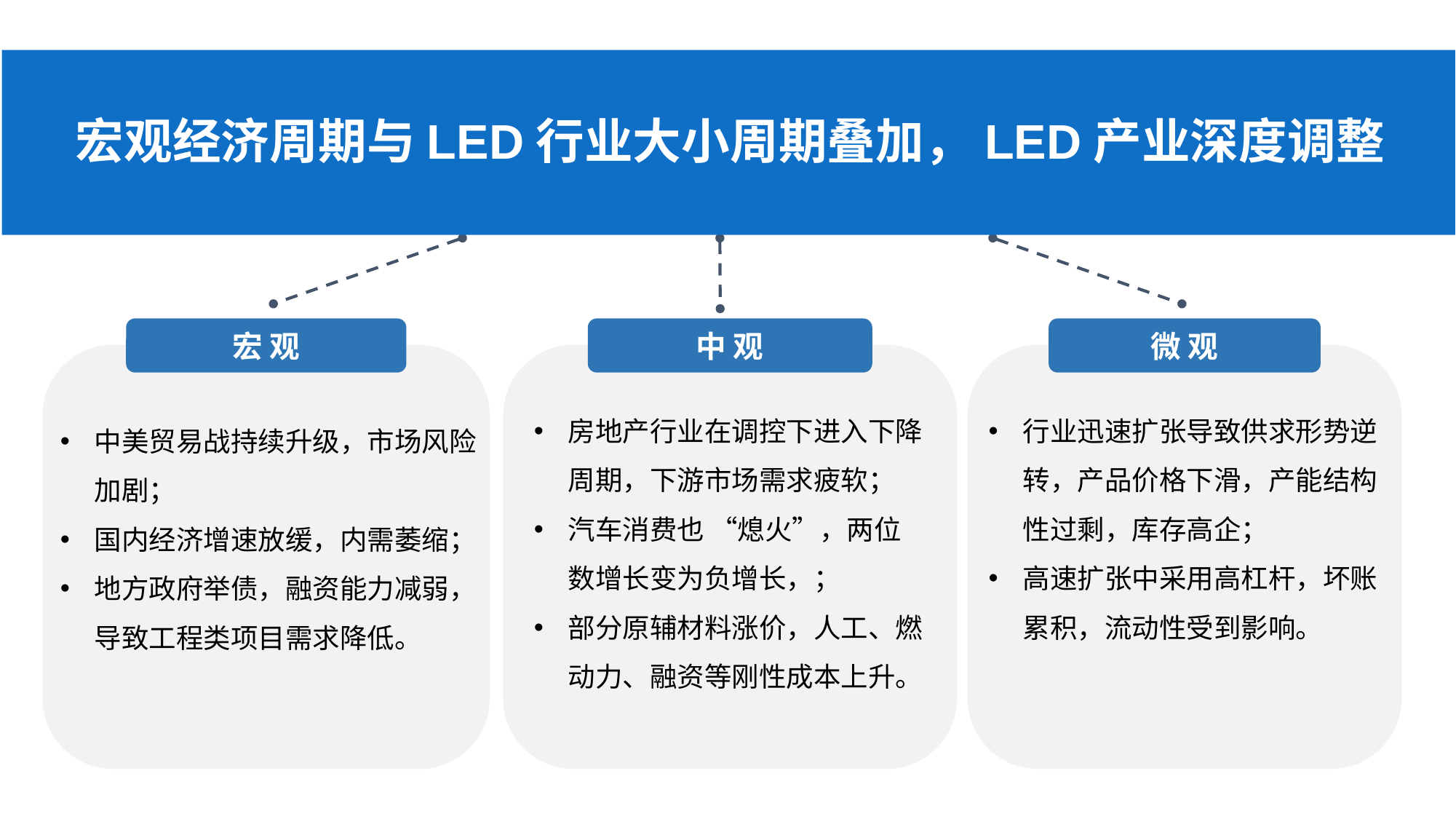

宏观经济周期与LED行业大小周期叠加，LED产业深度调整
宏 观

中美贸易战持续升级，市场风险加剧；
国内经济增速放缓，内需萎缩；
地方政府举债，融资能力减弱，导致工程类项目需求降低。
中 观

房地产行业在调控下进入下降周期，下游市场需求疲软；
汽车消费也 “熄火”，两位数增长变为负增长，；
部分原辅材料涨价，人工、燃动力、融资等刚性成本上升。
微 观

行业迅速扩张导致供求形势逆转，产品价格下滑，产能结构性过剩，库存高企；
高速扩张中采用高杠杆，坏账累积，流动性受到影响。